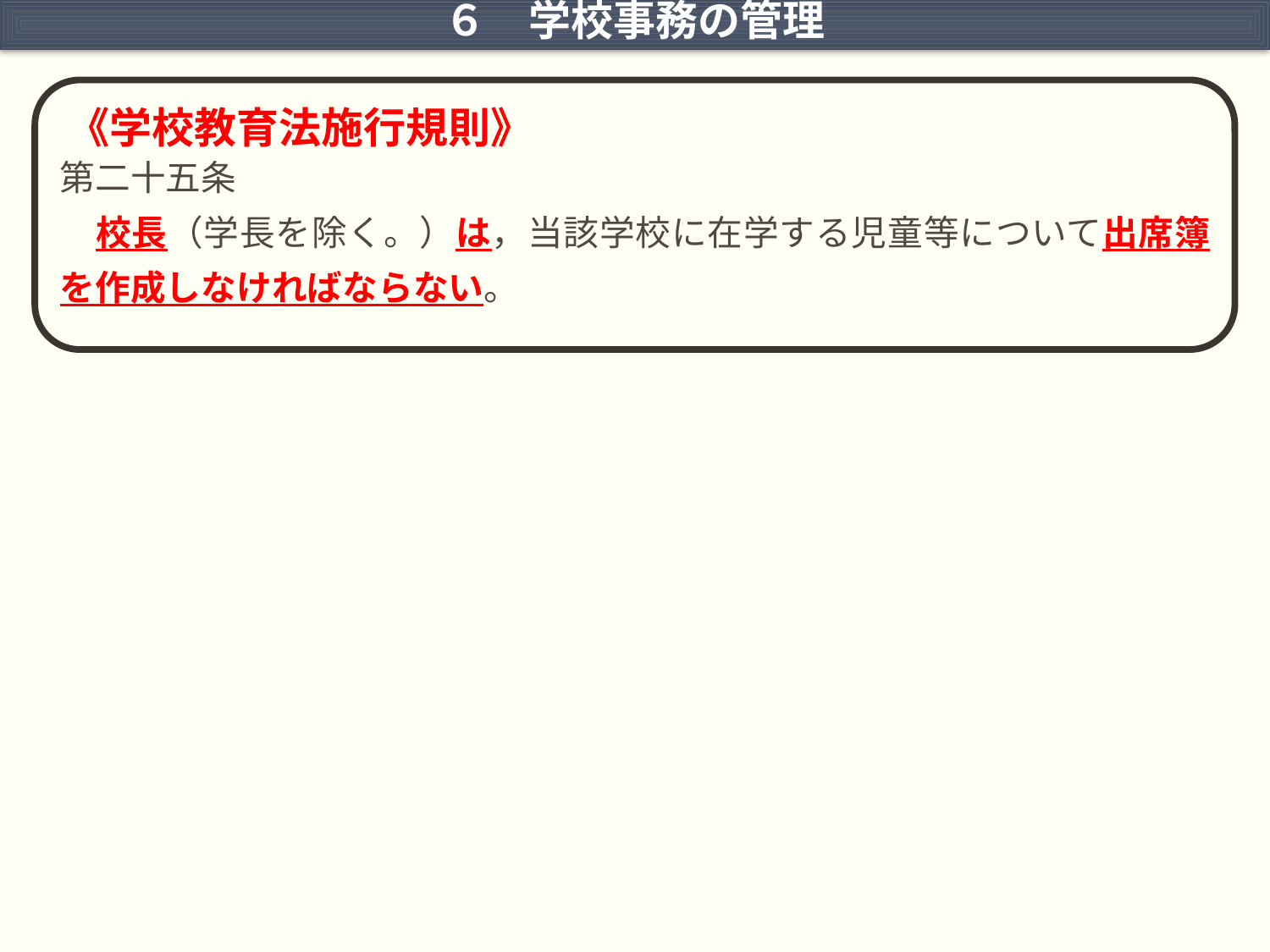

６　学校事務の管理

 《学校教育法施行規則》
第二十五条
　校長（学長を除く。）は，当該学校に在学する児童等について出席簿を作成しなければならない。